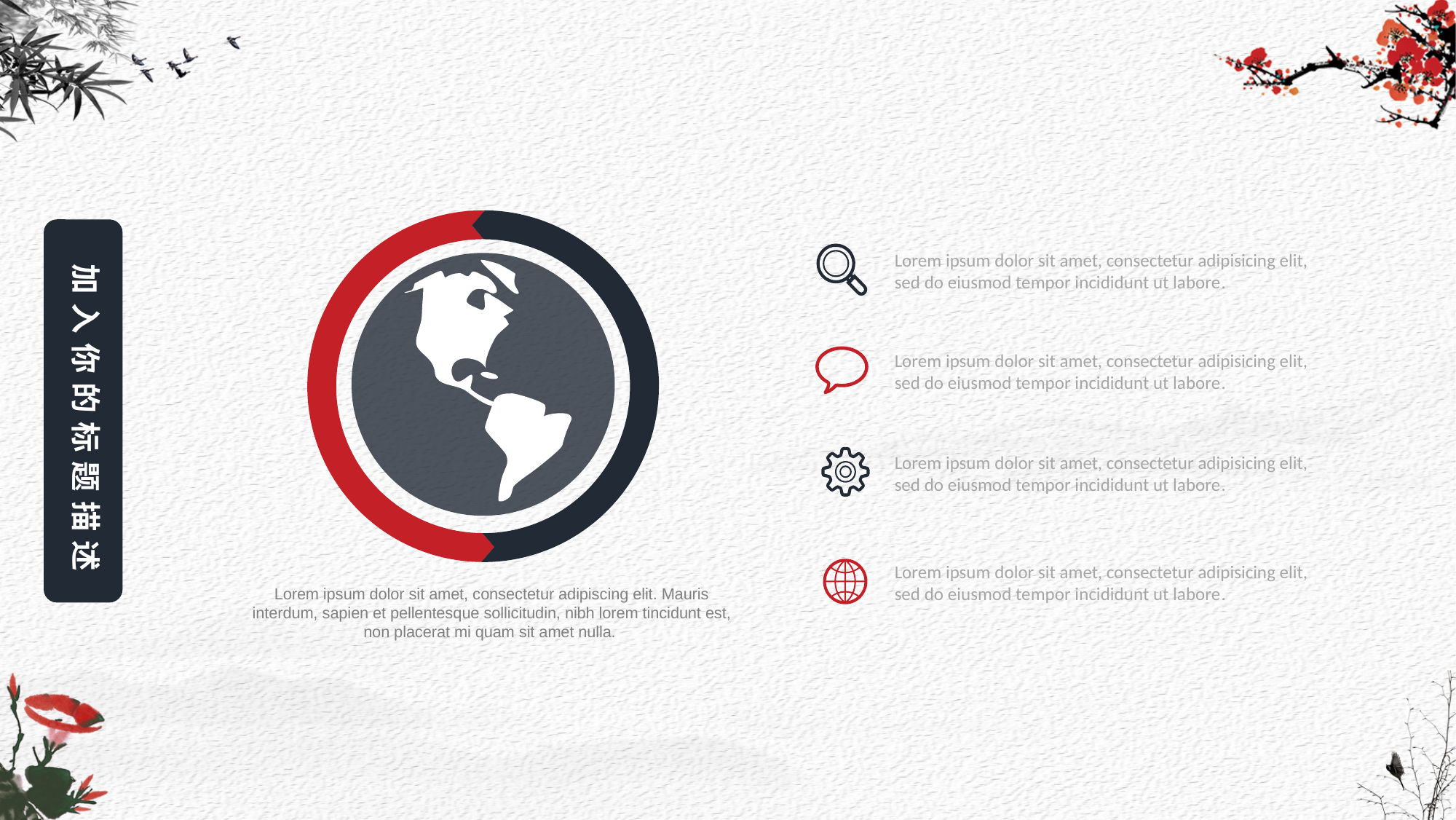

加入你的标题描述
Lorem ipsum dolor sit amet, consectetur adipisicing elit,
sed do eiusmod tempor incididunt ut labore.

Lorem ipsum dolor sit amet, consectetur adipisicing elit,
sed do eiusmod tempor incididunt ut labore.

Lorem ipsum dolor sit amet, consectetur adipisicing elit,
sed do eiusmod tempor incididunt ut labore.

Lorem ipsum dolor sit amet, consectetur adipisicing elit,
sed do eiusmod tempor incididunt ut labore.

Lorem ipsum dolor sit amet, consectetur adipiscing elit. Mauris interdum, sapien et pellentesque sollicitudin, nibh lorem tincidunt est, non placerat mi quam sit amet nulla.